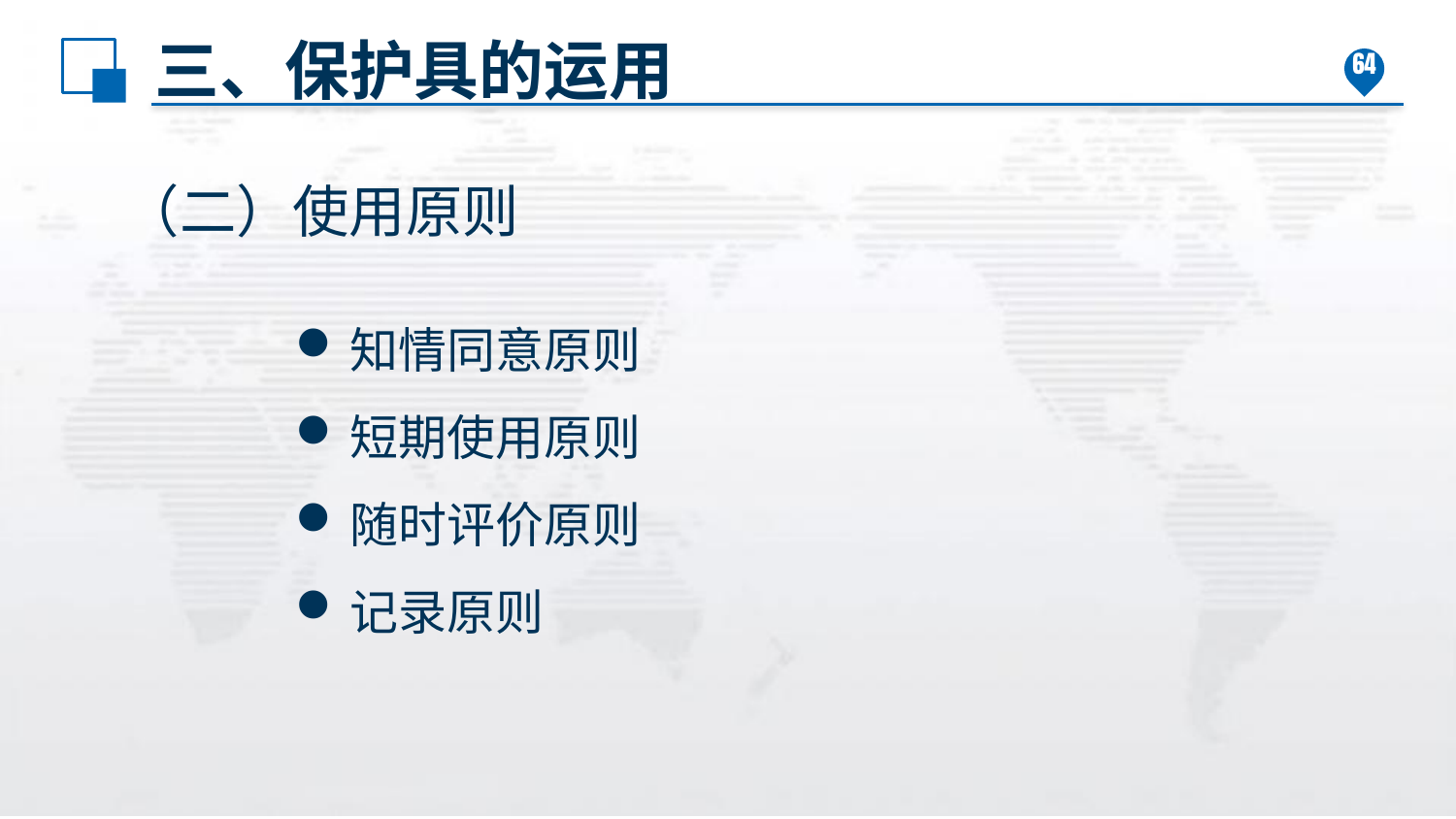

# 三、保护具的运用
64
（二）使用原则
知情同意原则
短期使用原则
随时评价原则
记录原则